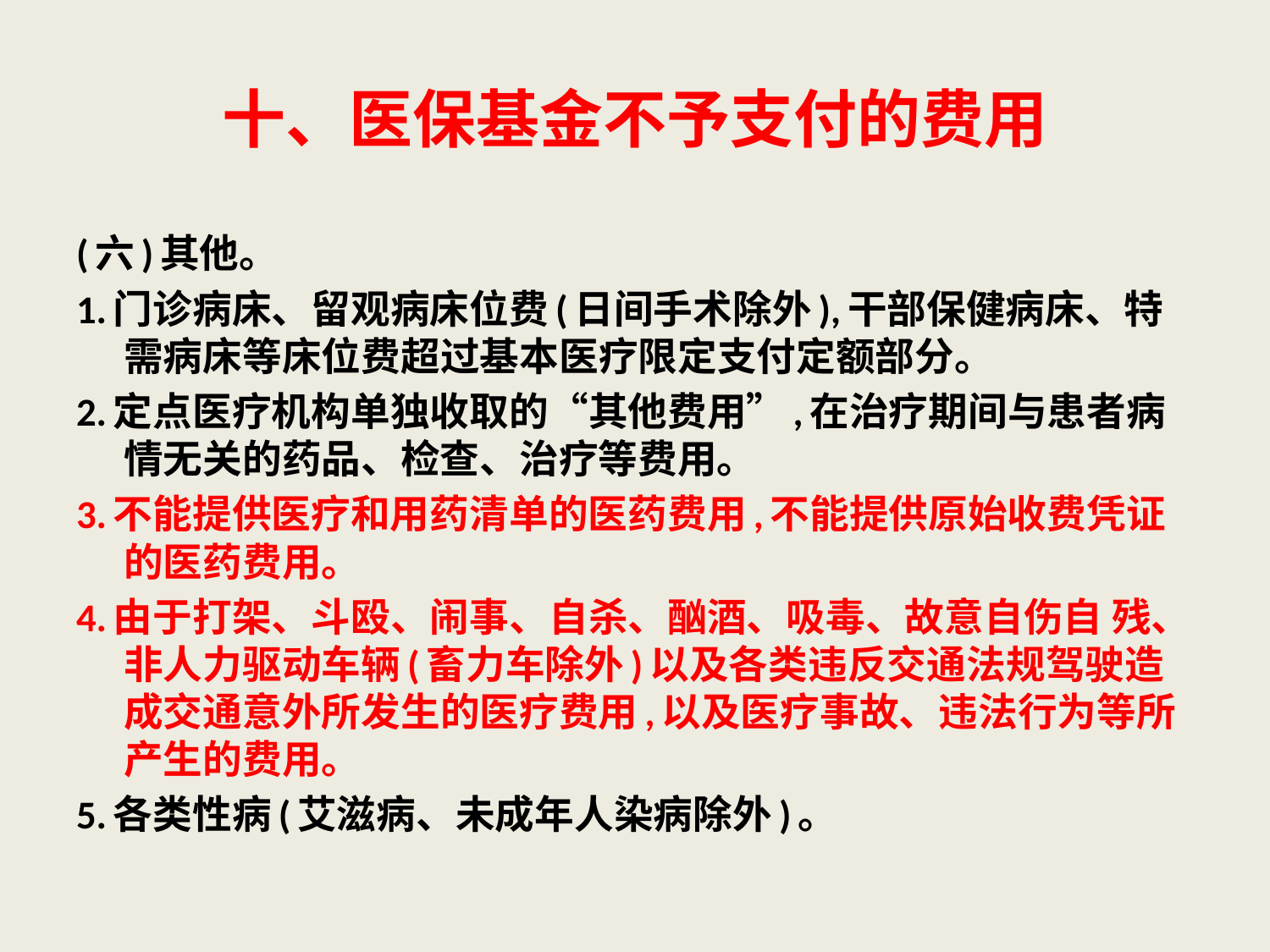

# 十、医保基金不予支付的费用
(六)其他。
1.门诊病床、留观病床位费(日间手术除外),干部保健病床、特需病床等床位费超过基本医疗限定支付定额部分。
2.定点医疗机构单独收取的“其他费用”,在治疗期间与患者病情无关的药品、检查、治疗等费用。
3.不能提供医疗和用药清单的医药费用,不能提供原始收费凭证的医药费用。
4.由于打架、斗殴、闹事、自杀、酗酒、吸毒、故意自伤自 残、非人力驱动车辆(畜力车除外)以及各类违反交通法规驾驶造成交通意外所发生的医疗费用,以及医疗事故、违法行为等所产生的费用。
5.各类性病(艾滋病、未成年人染病除外)。